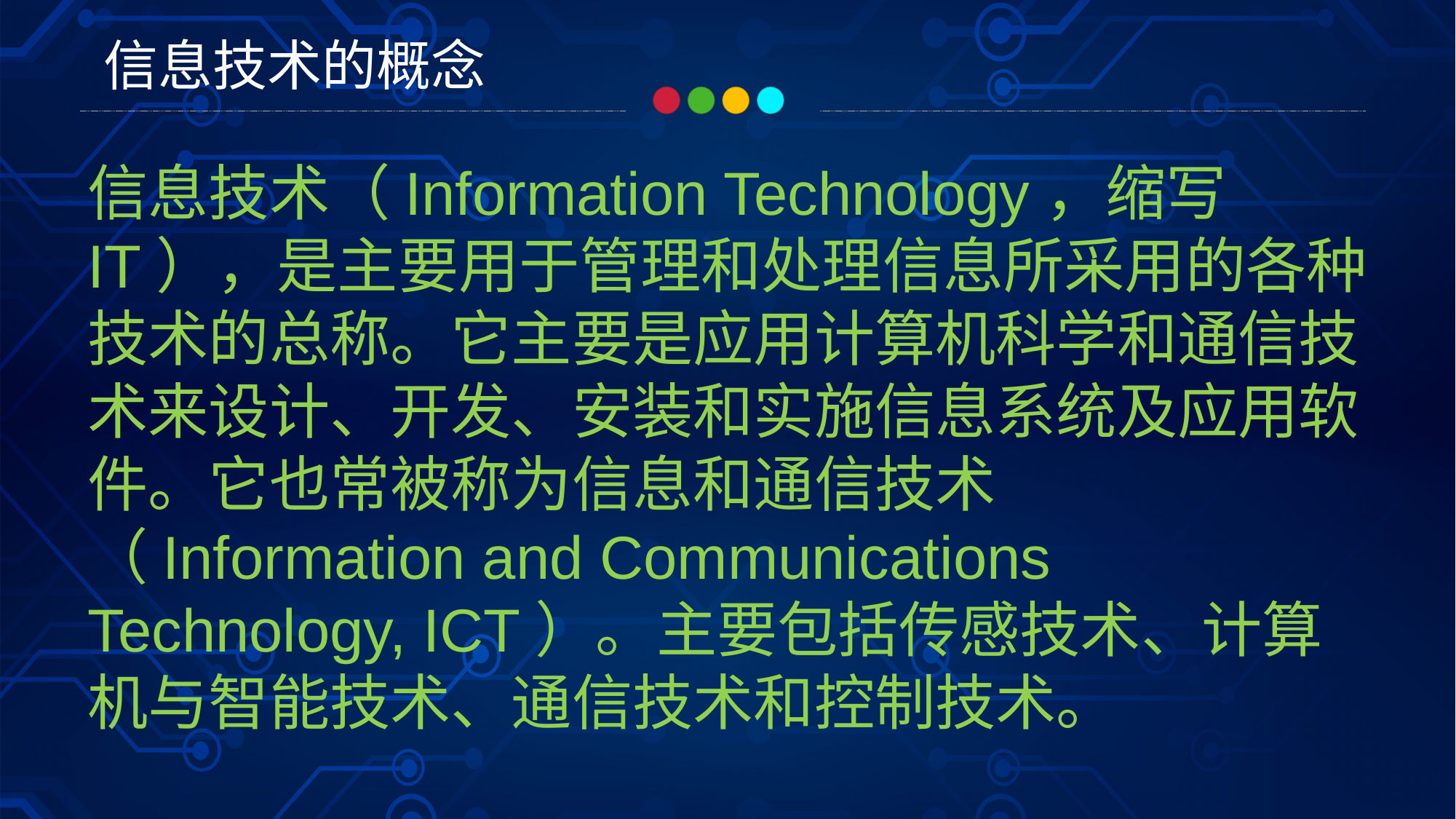

信息技术的概念
信息技术（Information Technology，缩写IT），是主要用于管理和处理信息所采用的各种技术的总称。它主要是应用计算机科学和通信技术来设计、开发、安装和实施信息系统及应用软件。它也常被称为信息和通信技术（Information and Communications Technology, ICT）。主要包括传感技术、计算机与智能技术、通信技术和控制技术。